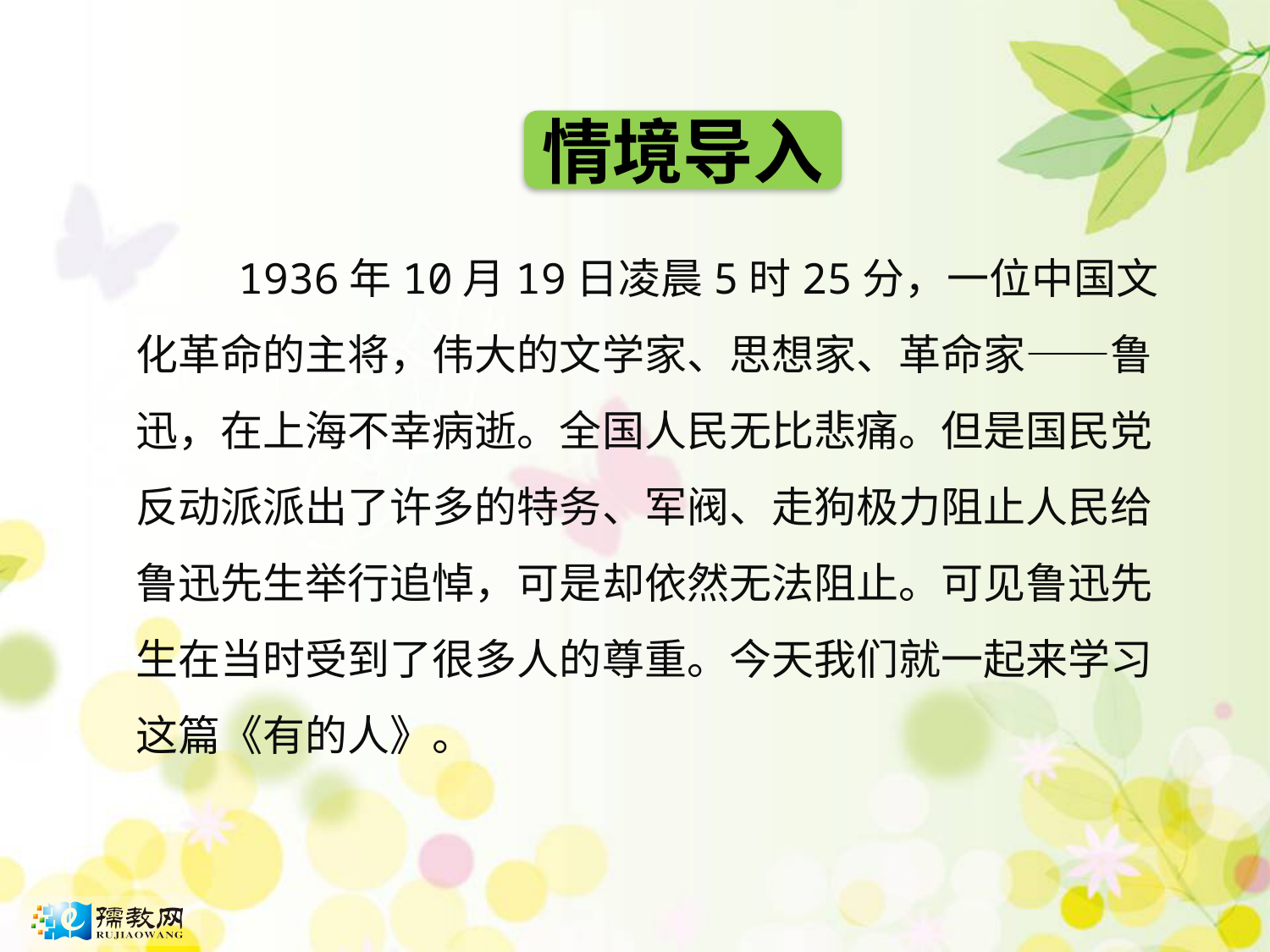

情境导入
    1936年10月19日凌晨5时25分，一位中国文化革命的主将，伟大的文学家、思想家、革命家——鲁迅，在上海不幸病逝。全国人民无比悲痛。但是国民党反动派派出了许多的特务、军阀、走狗极力阻止人民给鲁迅先生举行追悼，可是却依然无法阻止。可见鲁迅先生在当时受到了很多人的尊重。今天我们就一起来学习这篇《有的人》。